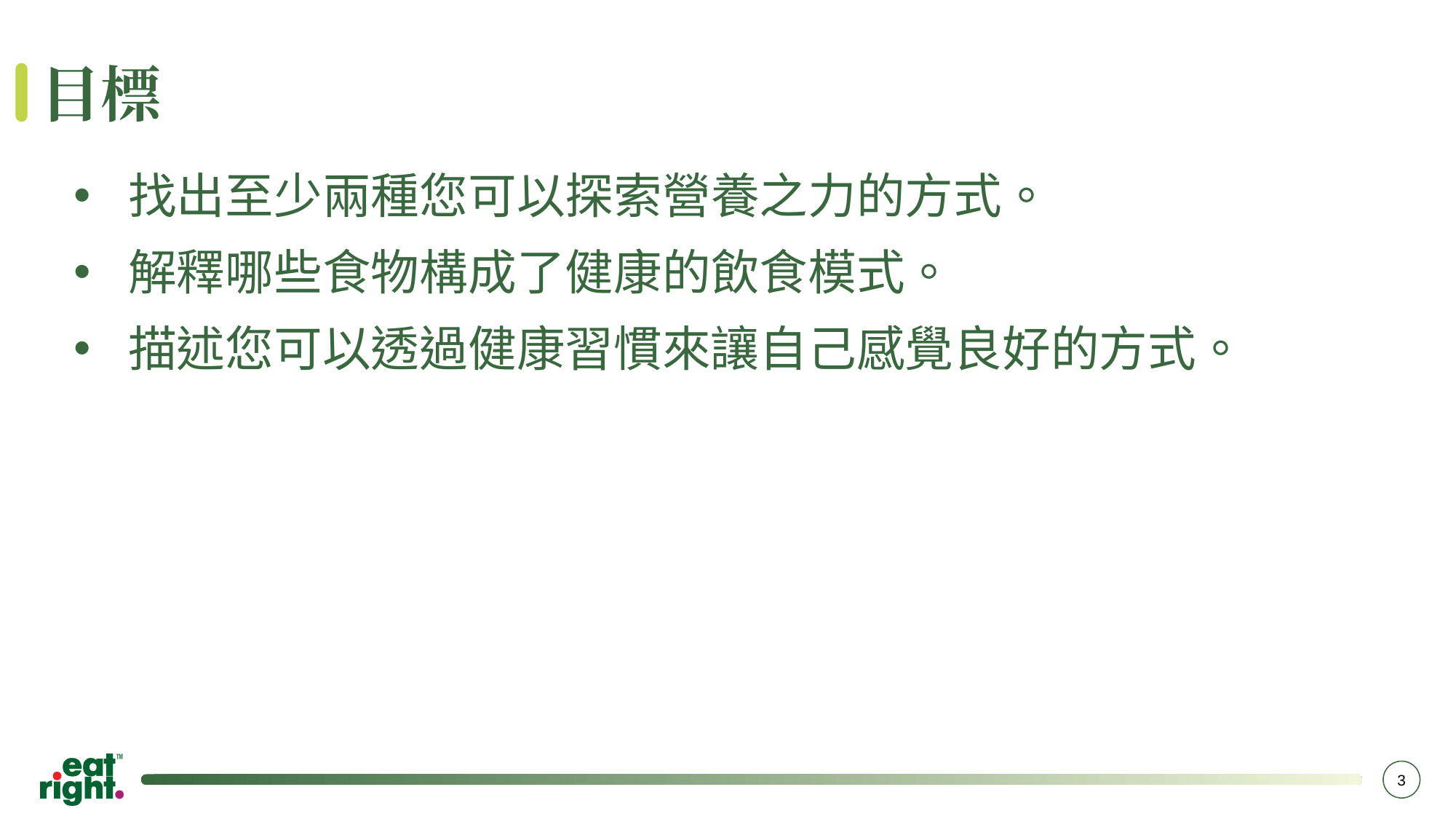

# 目標
找出至少兩種您可以探索營養之力的方式。
解釋哪些食物構成了健康的飲食模式。
描述您可以透過健康習慣來讓自己感覺良好的方式。